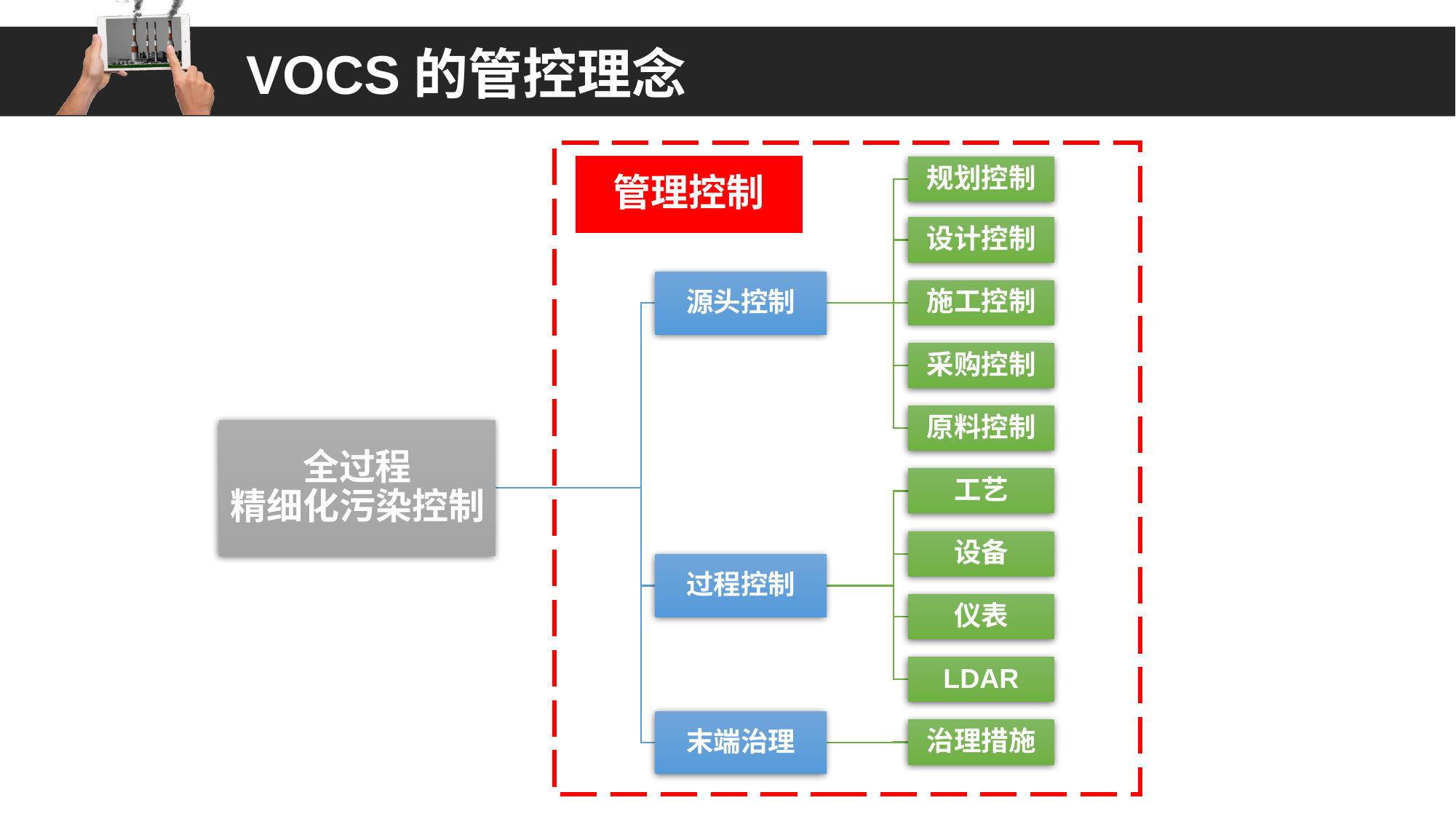

VOCs的管控理念

管理控制
全过程
精细化污染控制
源头控制
规划控制
设计控制
施工控制
采购控制
原料控制
过程控制
工艺
设备
仪表
LDAR
末端治理
治理措施
60